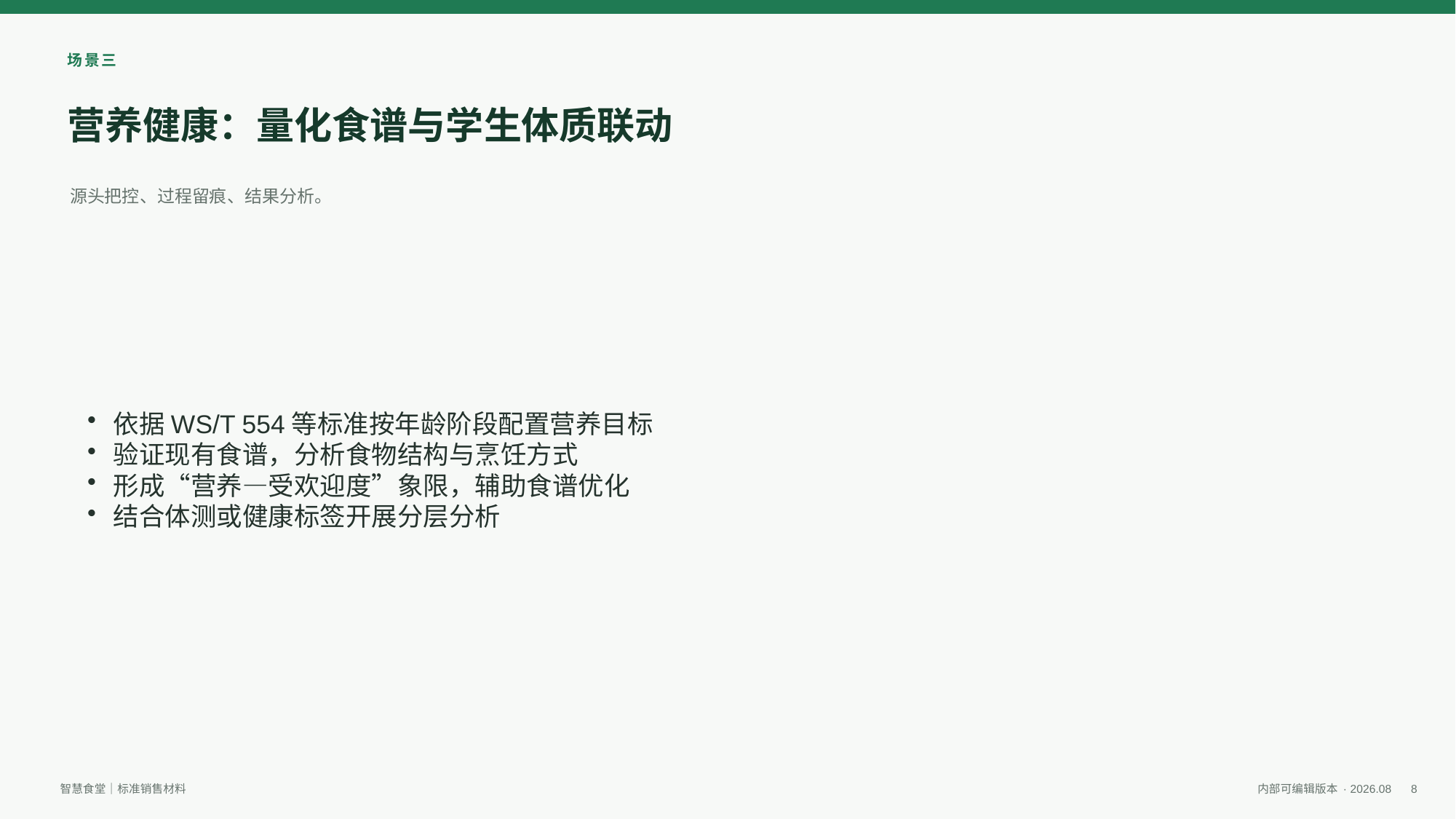

场景三
营养健康：量化食谱与学生体质联动
源头把控、过程留痕、结果分析。
依据WS/T 554等标准按年龄阶段配置营养目标
验证现有食谱，分析食物结构与烹饪方式
形成“营养—受欢迎度”象限，辅助食谱优化
结合体测或健康标签开展分层分析
8